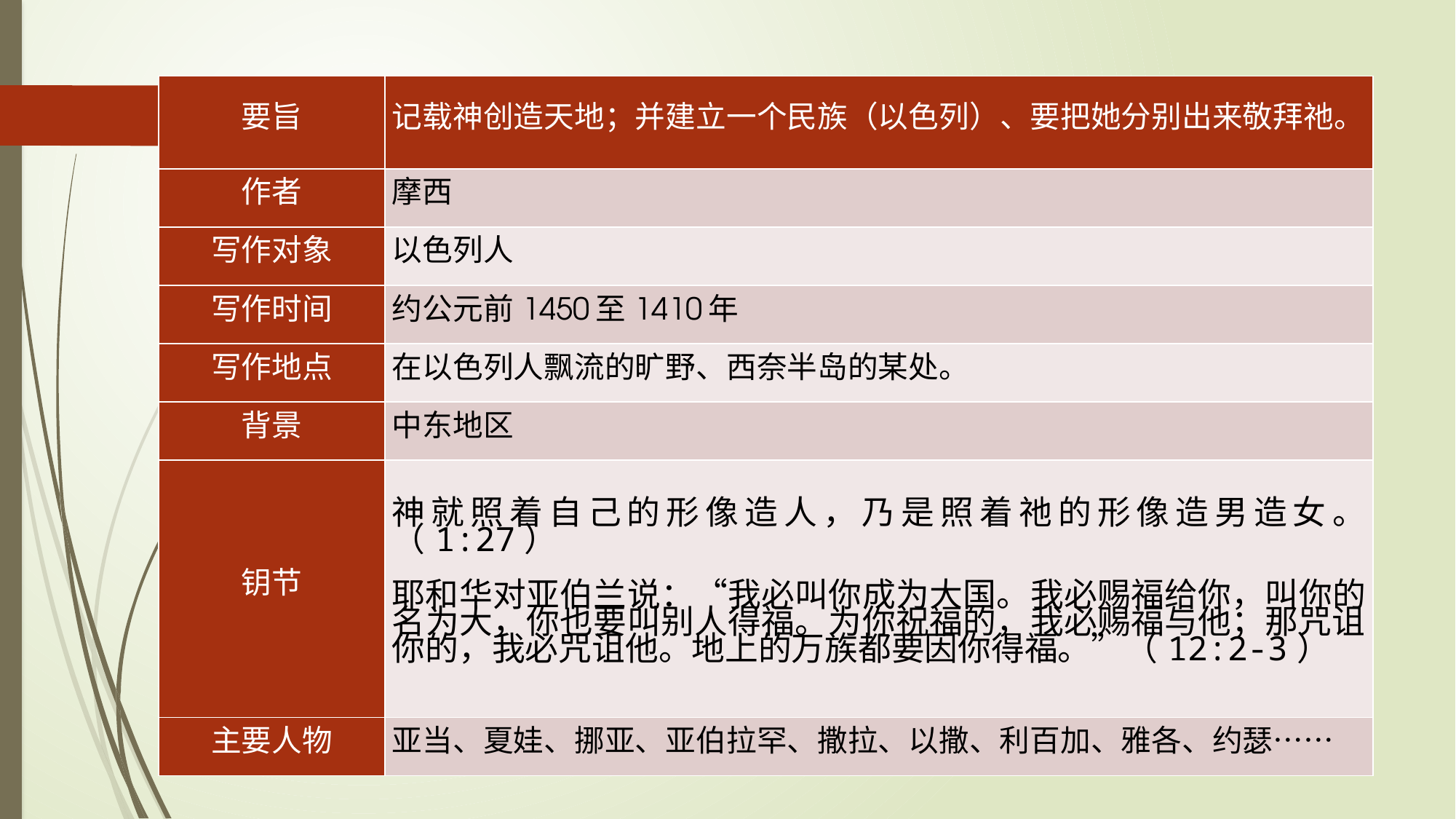

#
| 要旨 | 记载神创造天地；并建立一个民族（以色列）、要把她分别出来敬拜祂。 |
| --- | --- |
| 作者 | 摩西 |
| 写作对象 | 以色列人 |
| 写作时间 | 约公元前1450至1410年 |
| 写作地点 | 在以色列人飘流的旷野、西奈半岛的某处。 |
| 背景 | 中东地区 |
| 钥节 | 神就照着自己的形像造人，乃是照着祂的形像造男造女。（1:27） 耶和华对亚伯兰说：“我必叫你成为大国。我必赐福给你，叫你的名为大，你也要叫别人得福。为你祝福的，我必赐福与他；那咒诅你的，我必咒诅他。地上的万族都要因你得福。”（12:2-3） |
| 主要人物 | 亚当、夏娃、挪亚、亚伯拉罕、撒拉、以撒、利百加、雅各、约瑟…… |